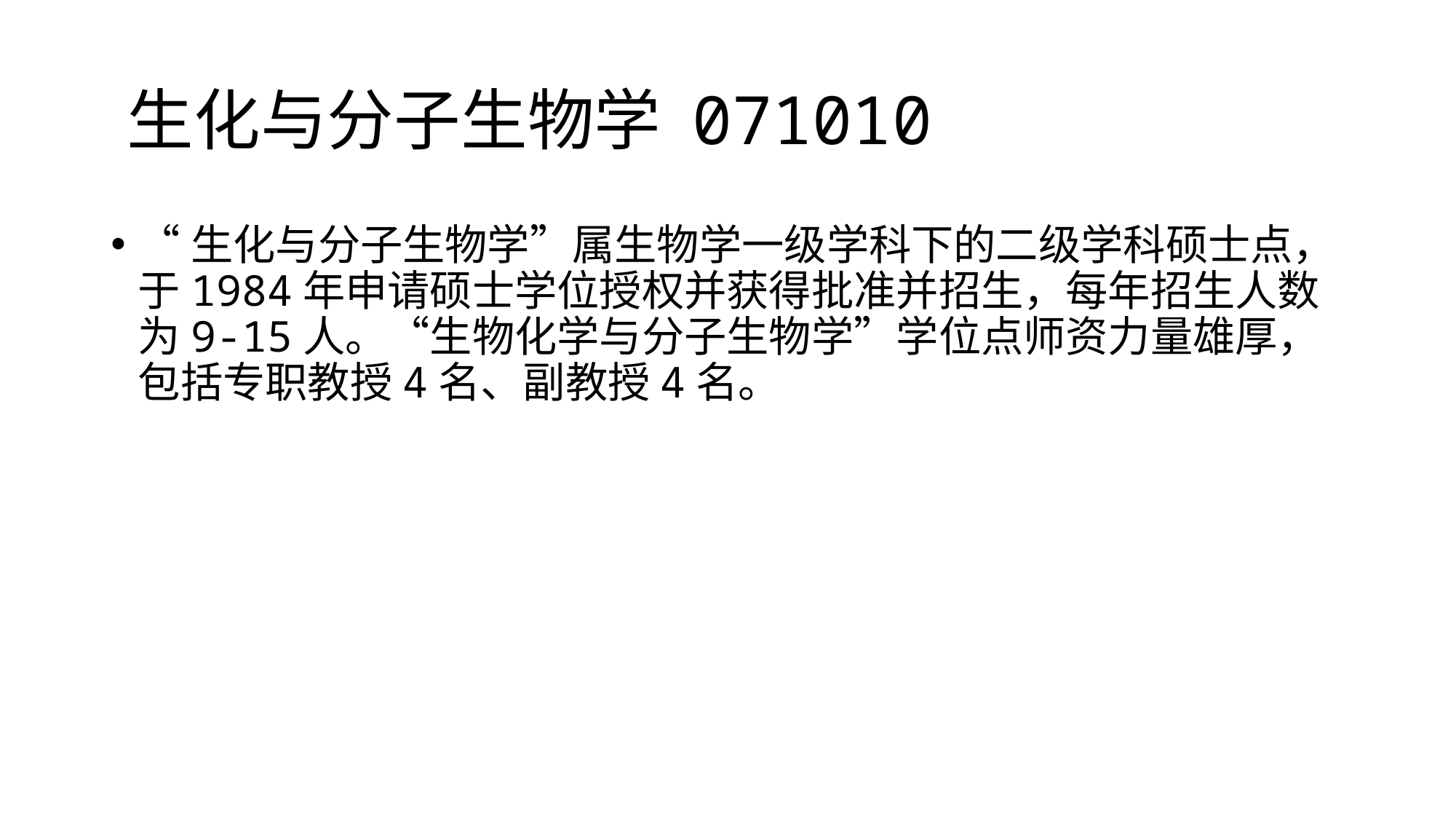

# 生化与分子生物学 071010
“生化与分子生物学”属生物学一级学科下的二级学科硕士点，于1984年申请硕士学位授权并获得批准并招生，每年招生人数为9-15人。“生物化学与分子生物学”学位点师资力量雄厚，包括专职教授4名、副教授4名。